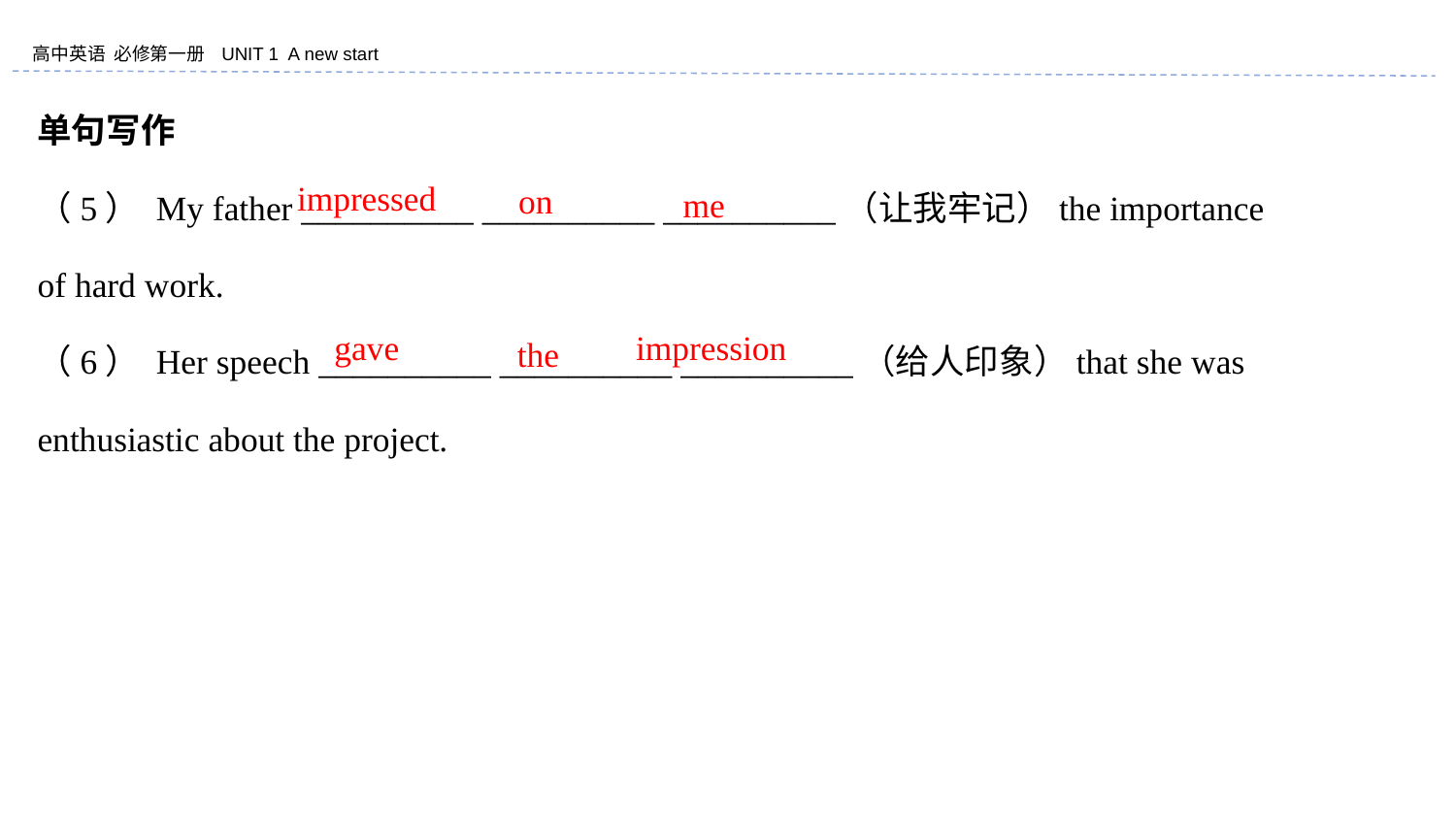

单句写作
（5） My father __________ __________ __________（让我牢记）the importance
of hard work.
（6） Her speech __________ __________ __________（给人印象）that she was
enthusiastic about the project.
impressed
on
me
impression
gave
the